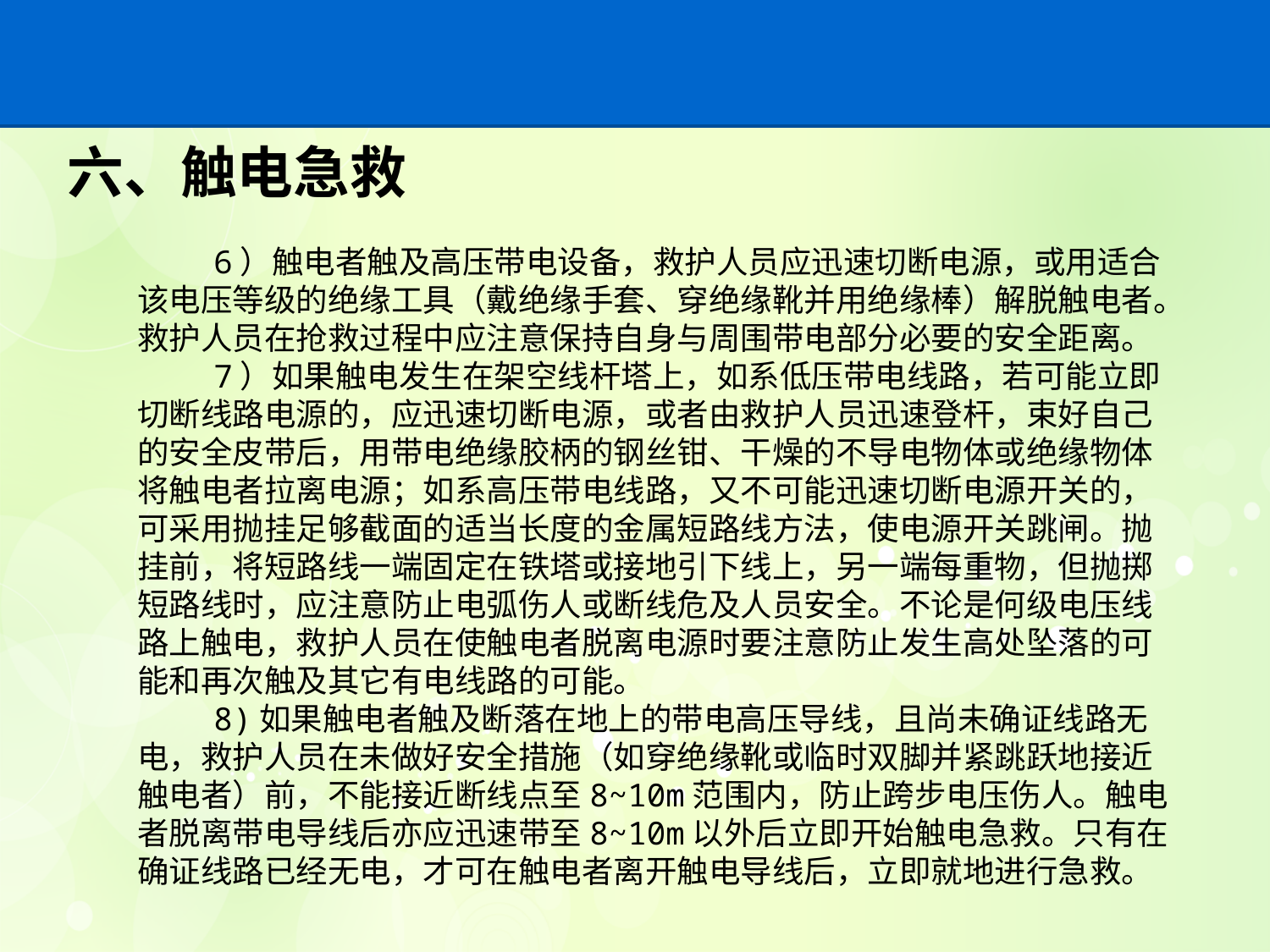

# 六、触电急救
    6）触电者触及高压带电设备，救护人员应迅速切断电源，或用适合该电压等级的绝缘工具（戴绝缘手套、穿绝缘靴并用绝缘棒）解脱触电者。救护人员在抢救过程中应注意保持自身与周围带电部分必要的安全距离。
    7）如果触电发生在架空线杆塔上，如系低压带电线路，若可能立即切断线路电源的，应迅速切断电源，或者由救护人员迅速登杆，束好自己的安全皮带后，用带电绝缘胶柄的钢丝钳、干燥的不导电物体或绝缘物体将触电者拉离电源；如系高压带电线路，又不可能迅速切断电源开关的，可采用抛挂足够截面的适当长度的金属短路线方法，使电源开关跳闸。抛挂前，将短路线一端固定在铁塔或接地引下线上，另一端每重物，但抛掷短路线时，应注意防止电弧伤人或断线危及人员安全。不论是何级电压线路上触电，救护人员在使触电者脱离电源时要注意防止发生高处坠落的可能和再次触及其它有电线路的可能。
    8)如果触电者触及断落在地上的带电高压导线，且尚未确证线路无电，救护人员在未做好安全措施（如穿绝缘靴或临时双脚并紧跳跃地接近触电者）前，不能接近断线点至8~10m范围内，防止跨步电压伤人。触电者脱离带电导线后亦应迅速带至8~10m以外后立即开始触电急救。只有在确证线路已经无电，才可在触电者离开触电导线后，立即就地进行急救。